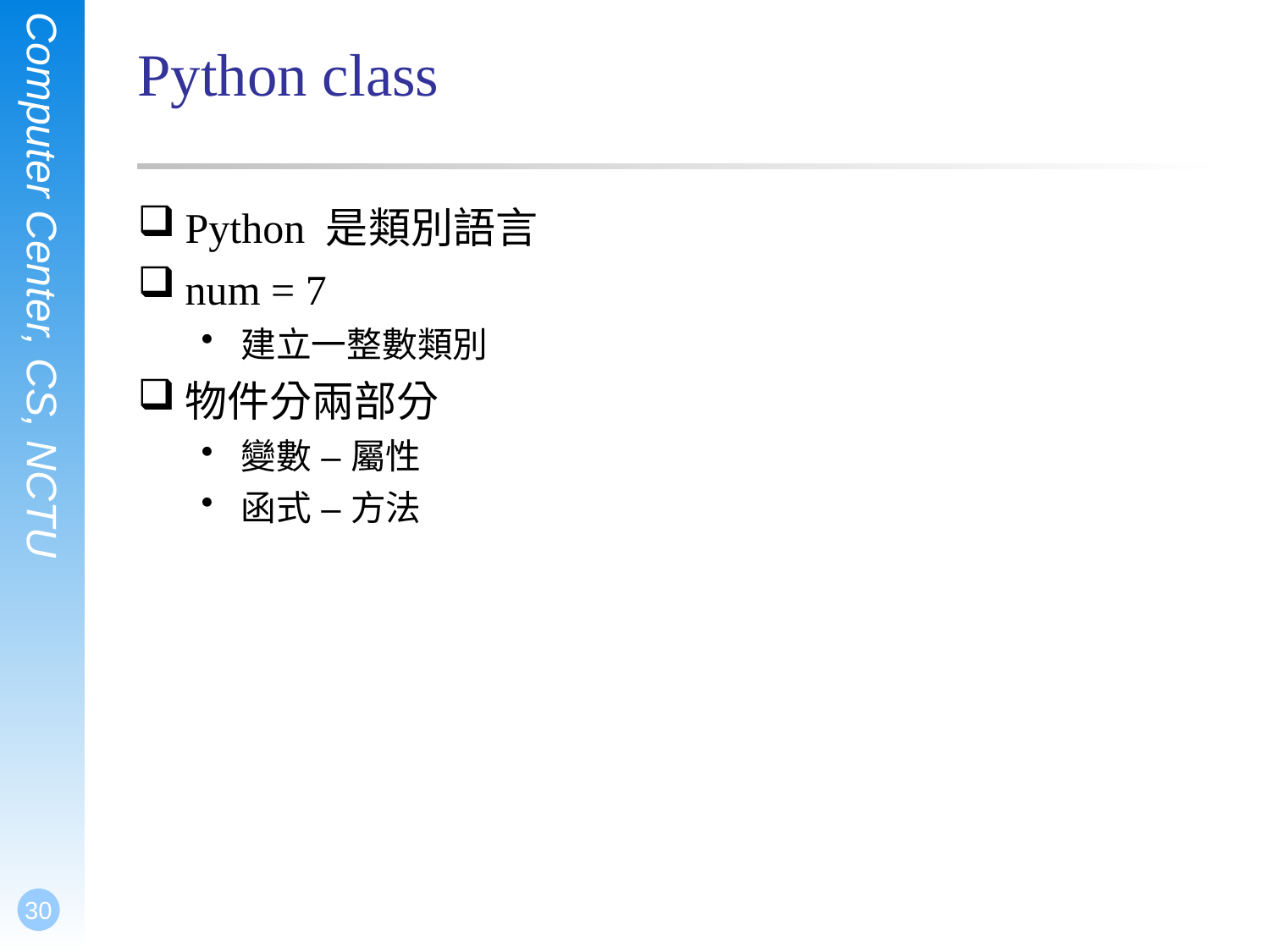

# Python class
Python 是類別語言
num = 7
建立一整數類別
物件分兩部分
變數 – 屬性
函式 – 方法